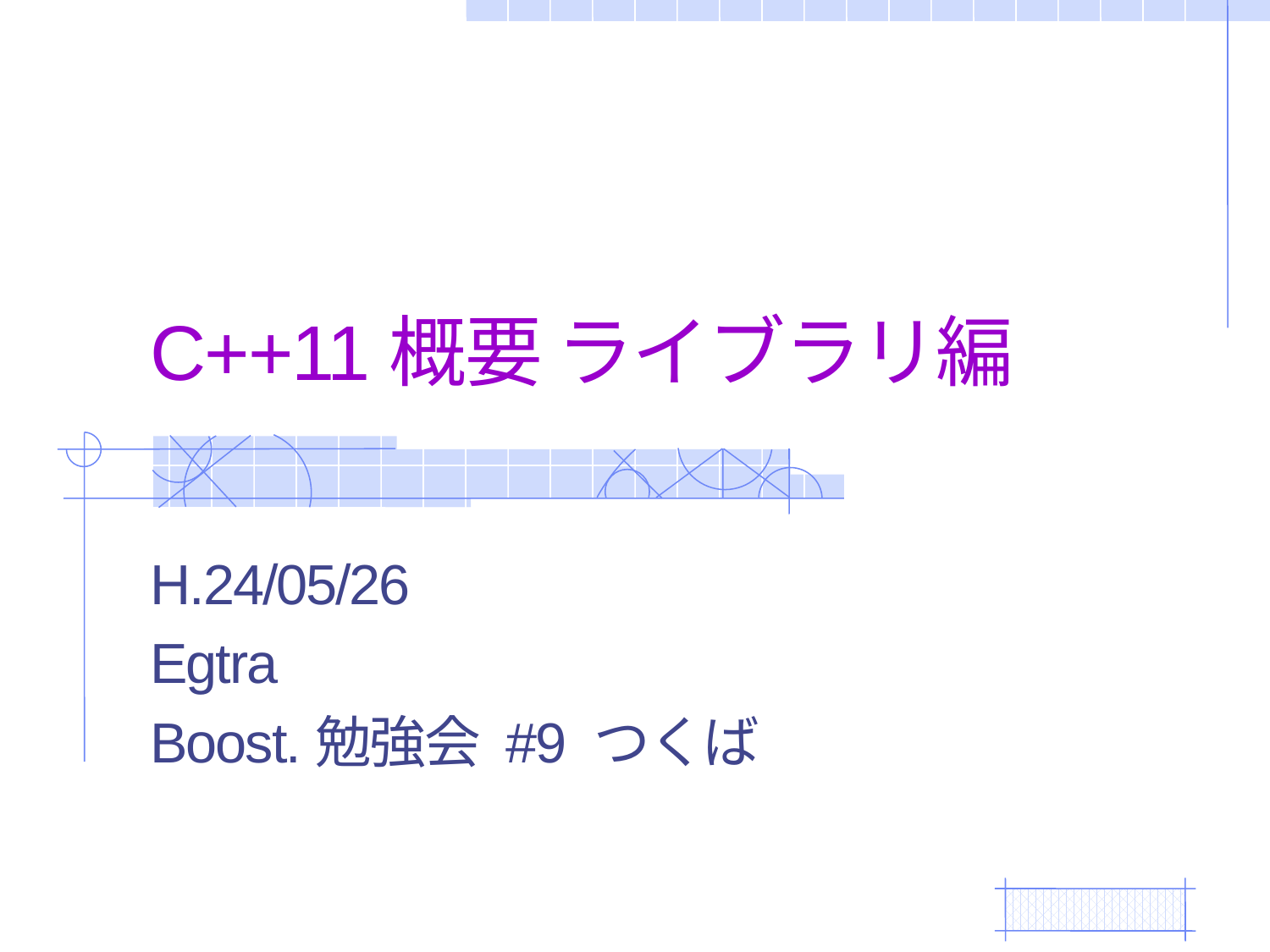

# C++11概要 ライブラリ編
H.24/05/26
Egtra
Boost.勉強会 #9 つくば